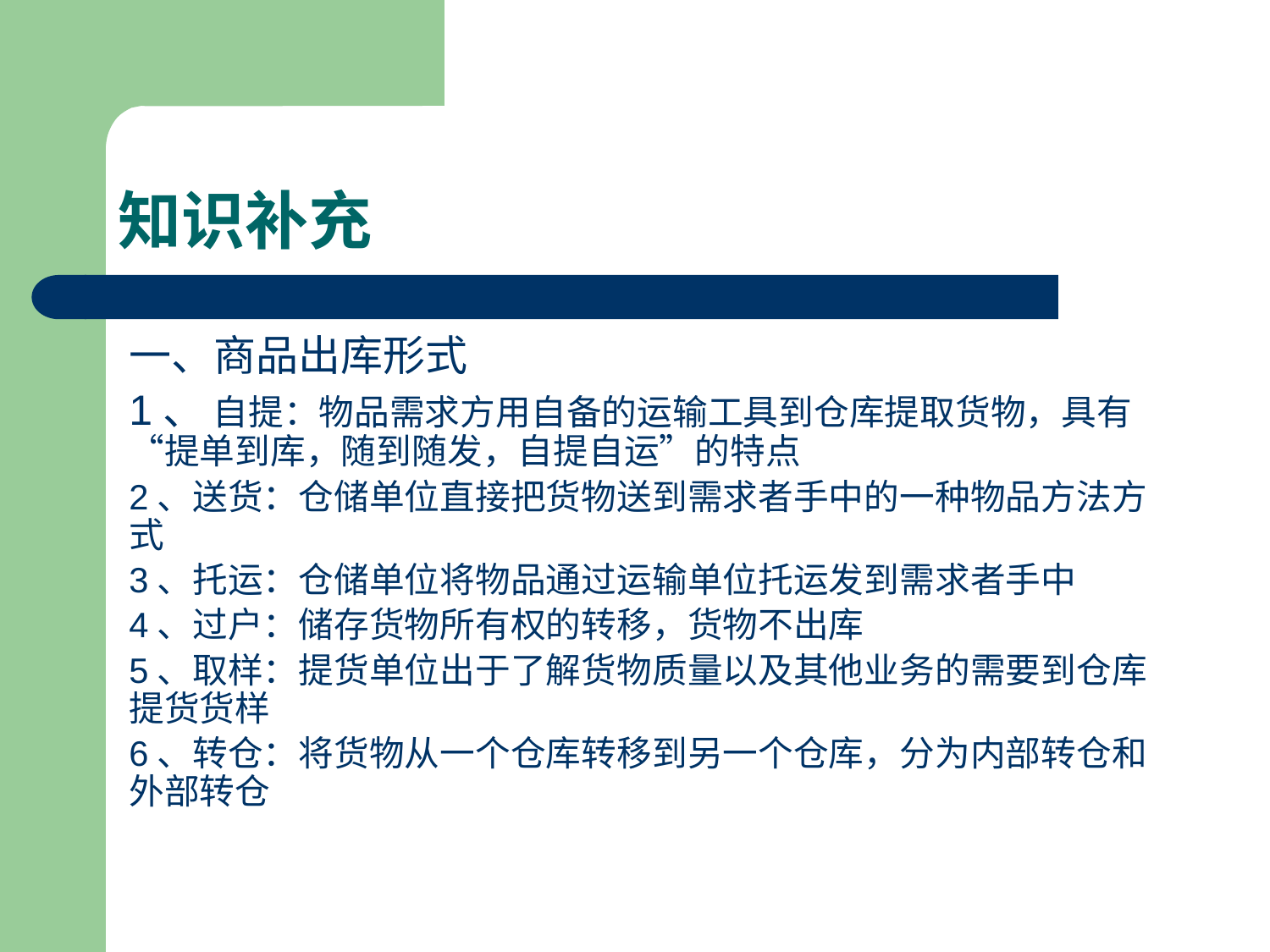

# 知识补充
一、商品出库形式
1、 自提：物品需求方用自备的运输工具到仓库提取货物，具有“提单到库，随到随发，自提自运”的特点
2、送货：仓储单位直接把货物送到需求者手中的一种物品方法方式
3、托运：仓储单位将物品通过运输单位托运发到需求者手中
4、过户：储存货物所有权的转移，货物不出库
5、取样：提货单位出于了解货物质量以及其他业务的需要到仓库提货货样
6、转仓：将货物从一个仓库转移到另一个仓库，分为内部转仓和外部转仓